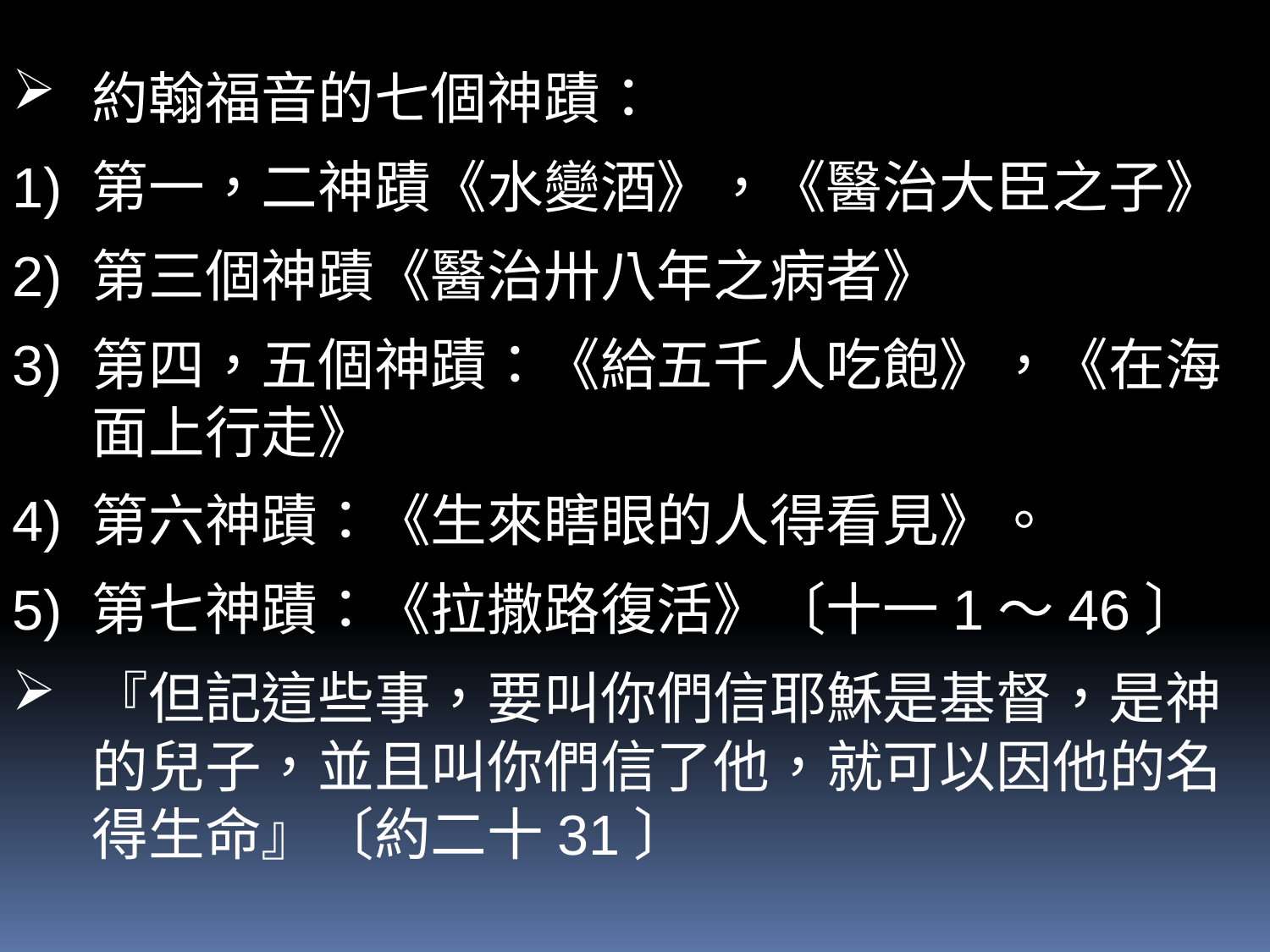

約翰福音的七個神蹟：
第一，二神蹟《水變酒》，《醫治大臣之子》
第三個神蹟《醫治卅八年之病者》
第四，五個神蹟：《給五千人吃飽》，《在海面上行走》
第六神蹟：《生來瞎眼的人得看見》。
第七神蹟：《拉撒路復活》〔十一1～46〕
『但記這些事，要叫你們信耶穌是基督，是神的兒子，並且叫你們信了他，就可以因他的名得生命』〔約二十31〕